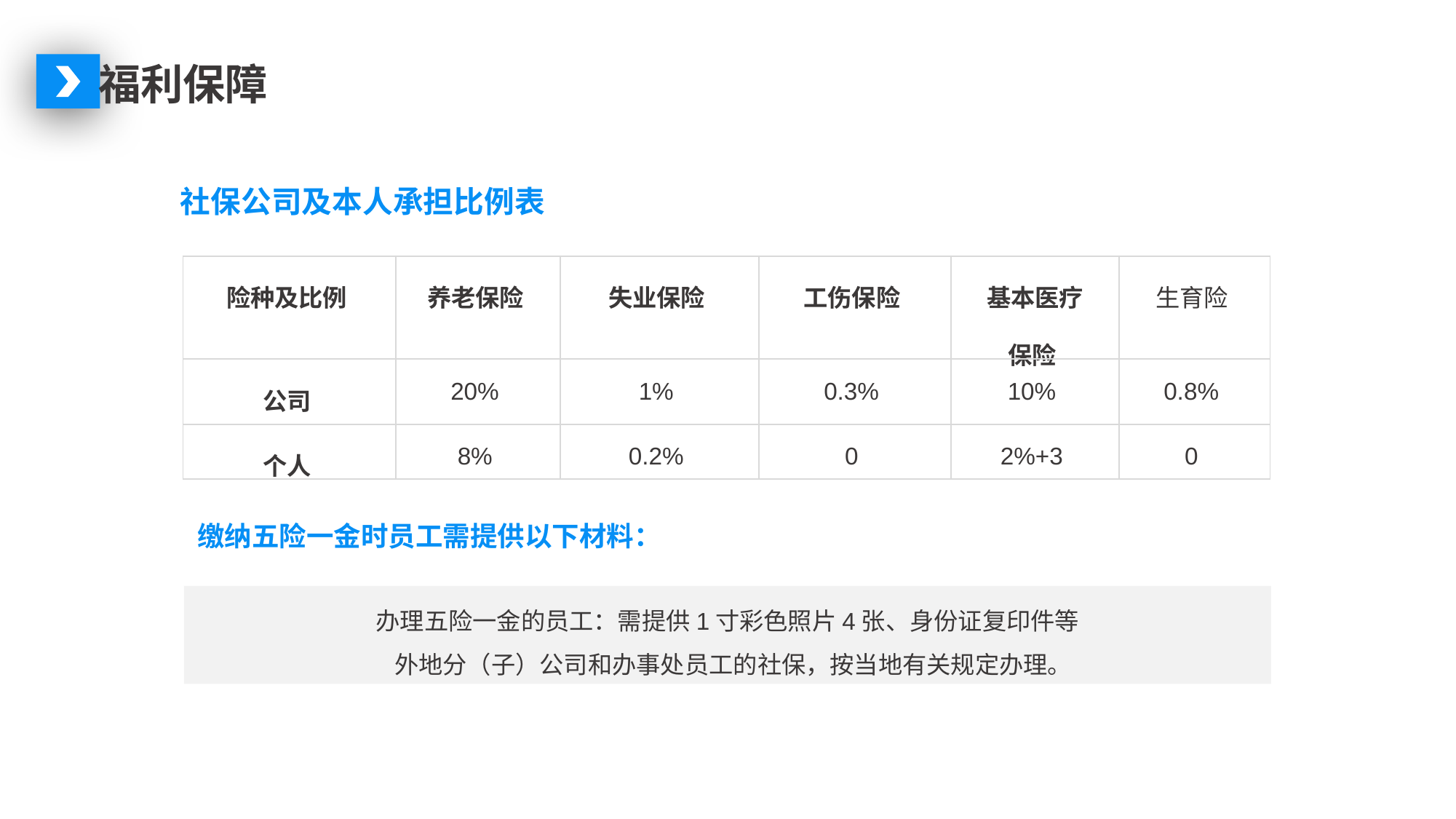

福利保障
社保公司及本人承担比例表
| 险种及比例 | 养老保险 | 失业保险 | 工伤保险 | 基本医疗 保险 | 生育险 |
| --- | --- | --- | --- | --- | --- |
| 公司 | 20% | 1% | 0.3% | 10% | 0.8% |
| 个人 | 8% | 0.2% | 0 | 2%+3 | 0 |
缴纳五险一金时员工需提供以下材料：
办理五险一金的员工：需提供1寸彩色照片4张、身份证复印件等
 外地分（子）公司和办事处员工的社保，按当地有关规定办理。